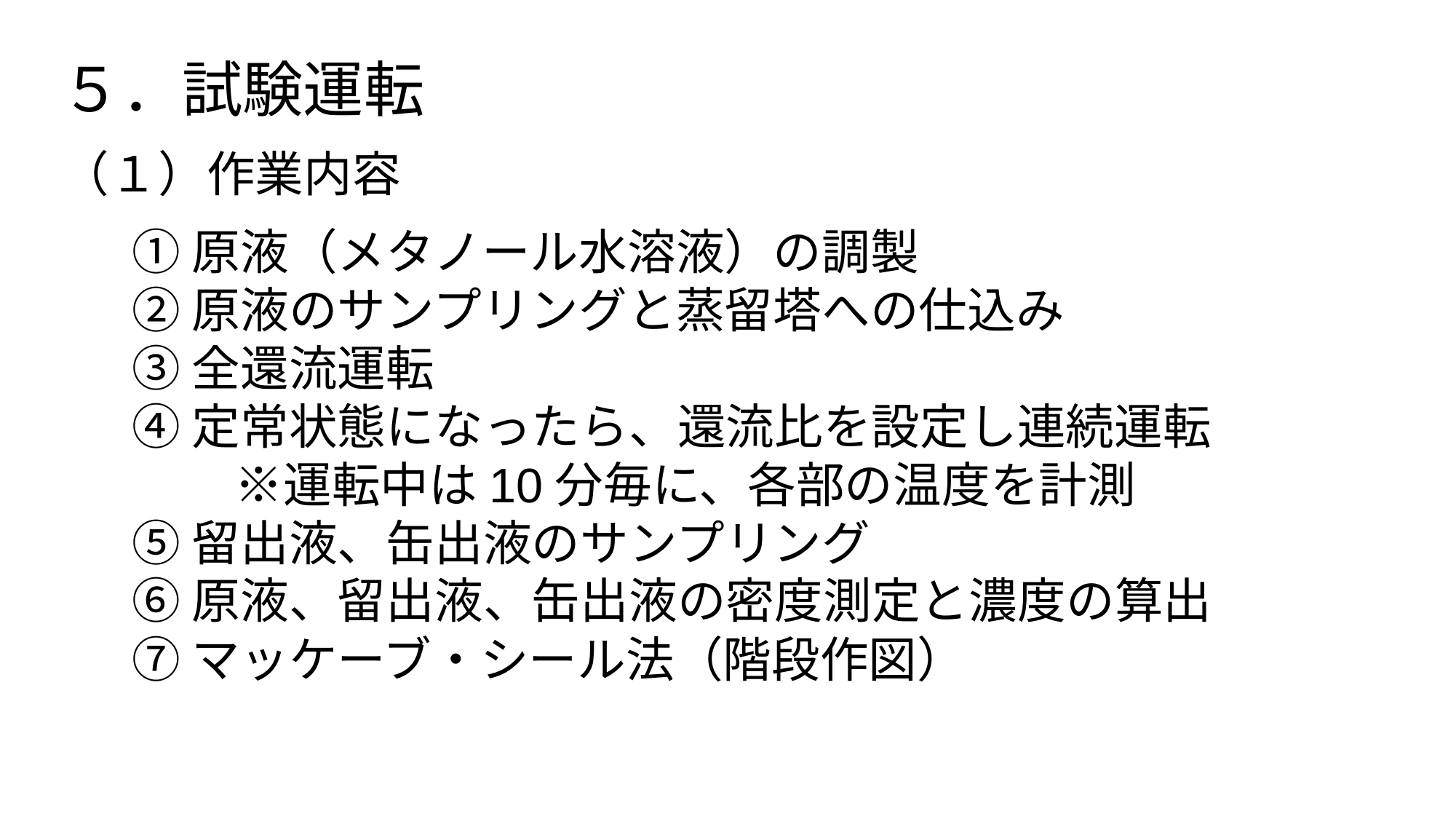

５．試験運転
（１）作業内容
①原液（メタノール水溶液）の調製
②原液のサンプリングと蒸留塔への仕込み
③全還流運転
④定常状態になったら、還流比を設定し連続運転
　     ※運転中は10分毎に、各部の温度を計測
⑤留出液、缶出液のサンプリング
⑥原液、留出液、缶出液の密度測定と濃度の算出
⑦マッケーブ・シール法（階段作図）